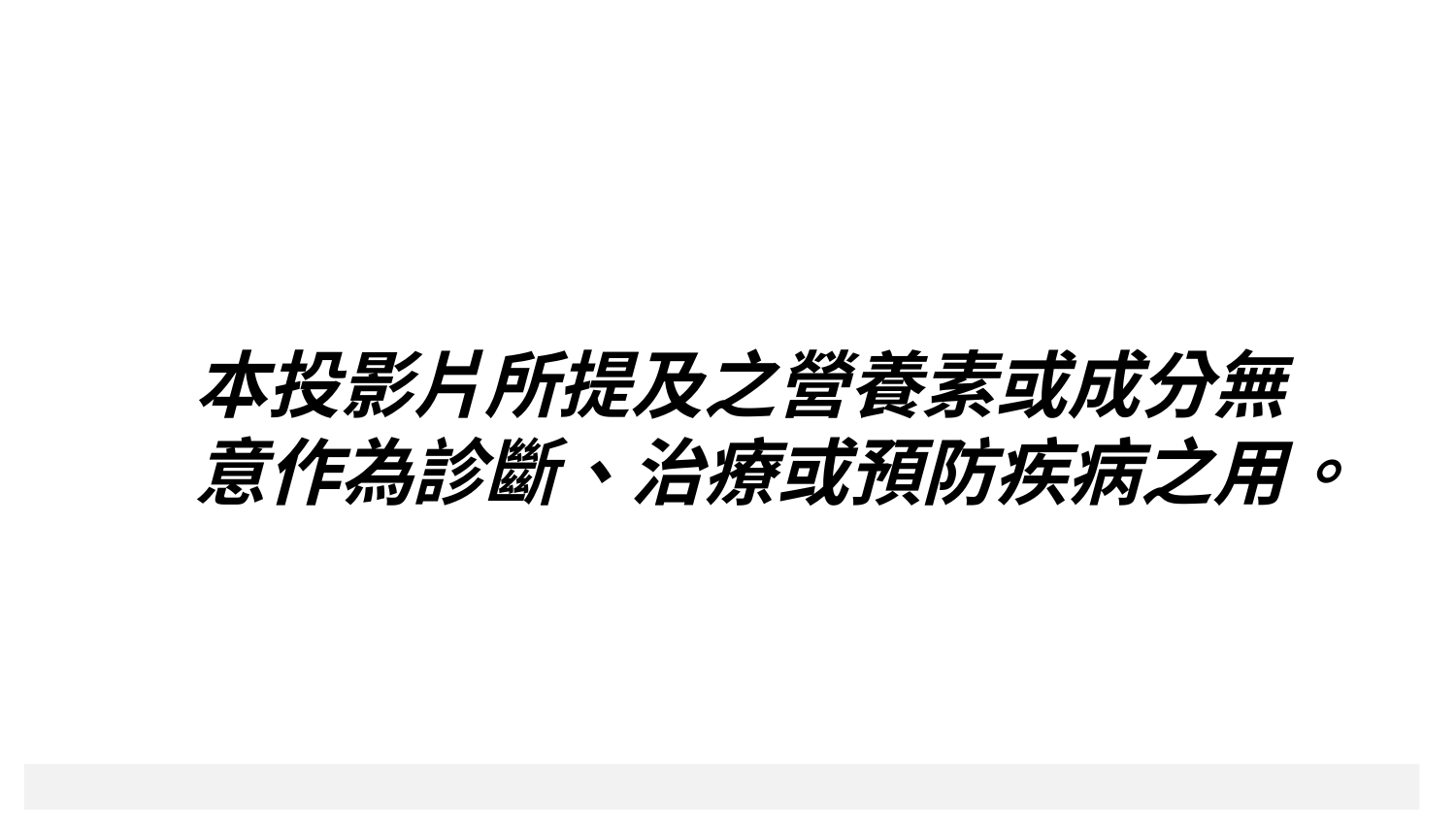

免責聲明

本投影片所提及之營養素或成分無意作為診斷、治療或預防疾病之用。